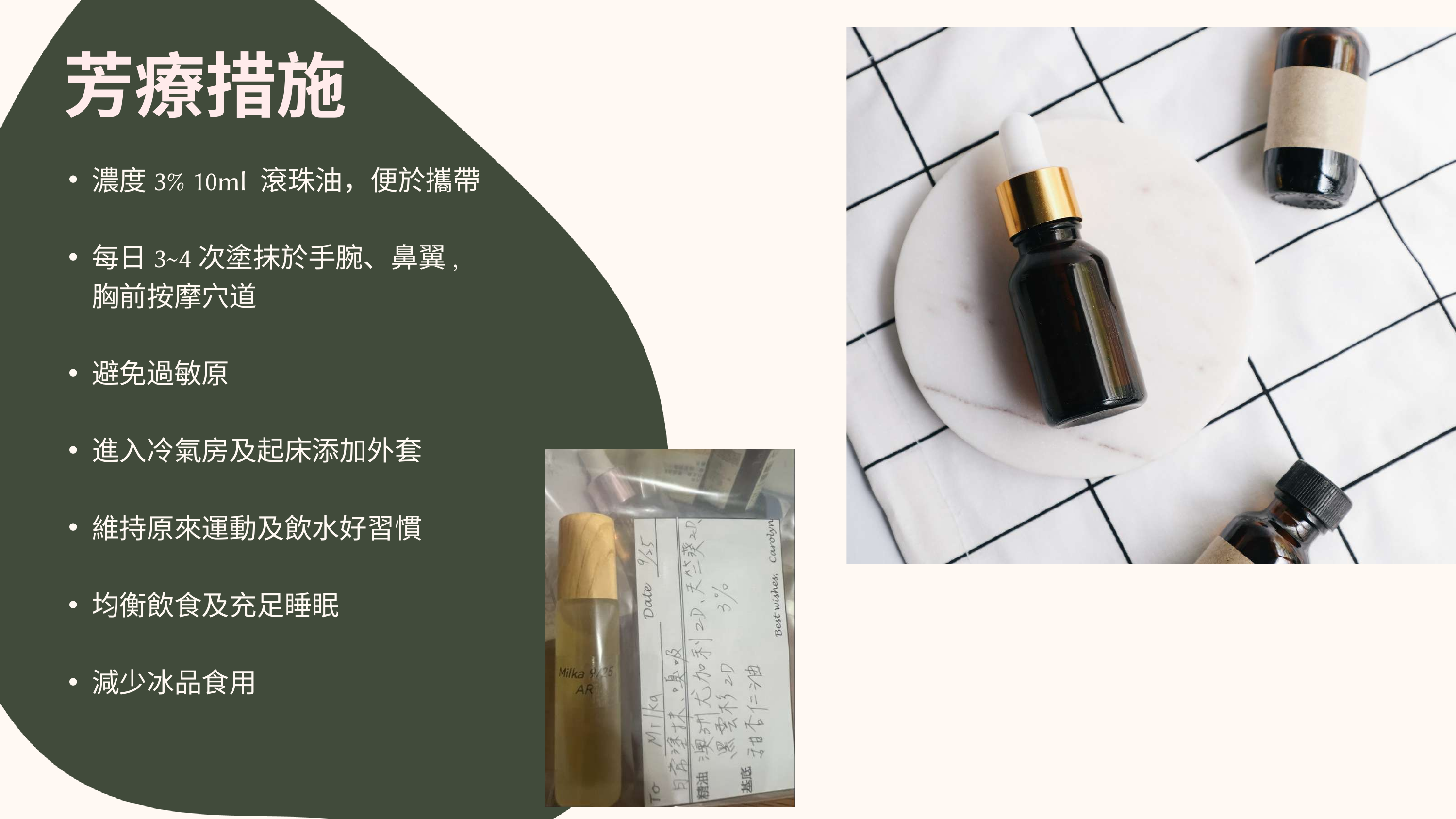

芳療措施
濃度3% 10ml 滾珠油，便於攜帶

每日3~4次塗抹於手腕、鼻翼,  胸前按摩穴道

避免過敏原

進入冷氣房及起床添加外套

維持原來運動及飲水好習慣

均衡飲食及充足睡眠

減少冰品食用